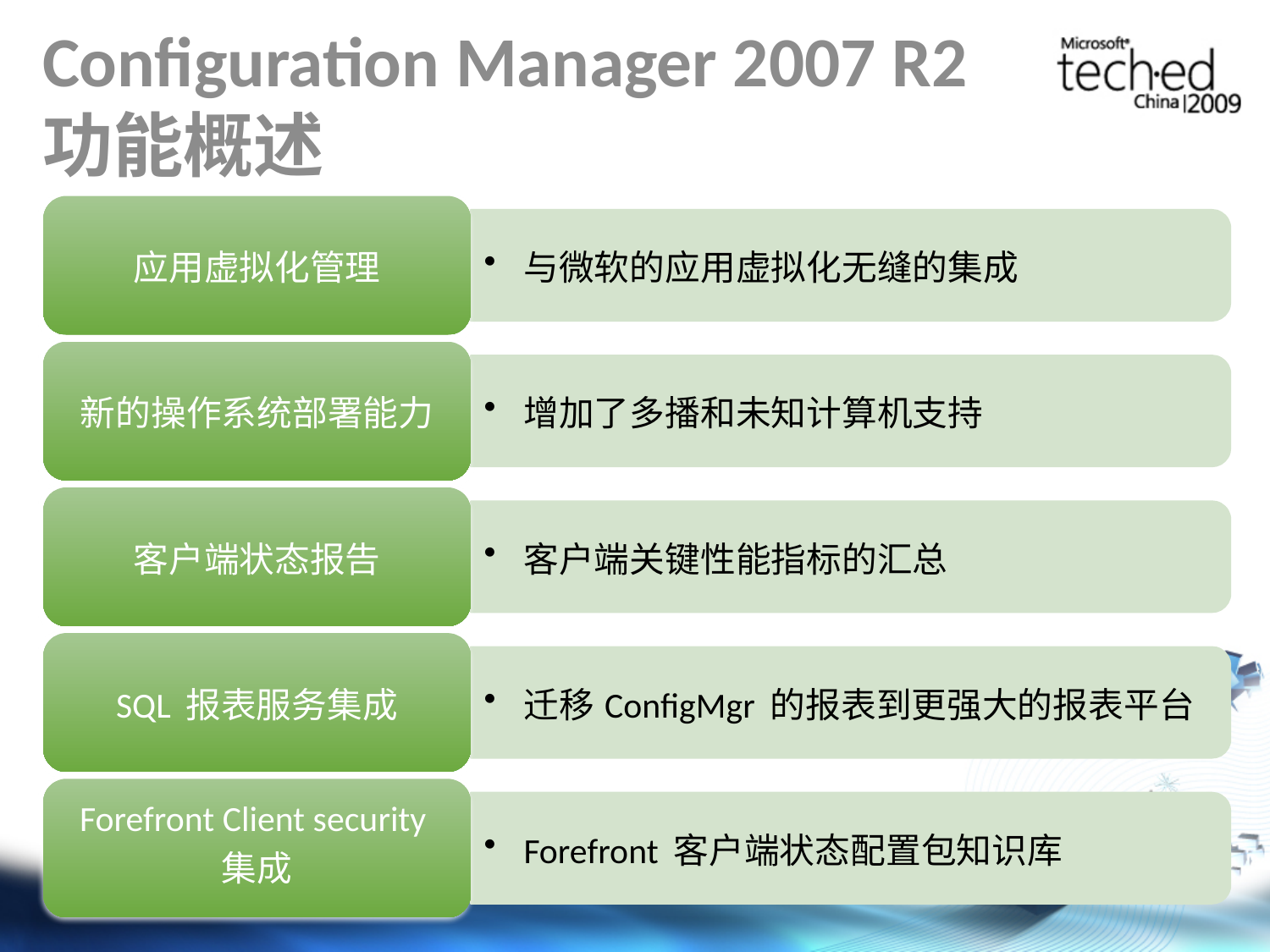

# Configuration Manager 2007 R2 功能概述
应用虚拟化管理
客户端状态报告
Forefront Client security
集成
SQL 报表服务集成
新的操作系统部署能力
与微软的应用虚拟化无缝的集成
增加了多播和未知计算机支持
客户端关键性能指标的汇总
迁移ConfigMgr 的报表到更强大的报表平台
Forefront 客户端状态配置包知识库